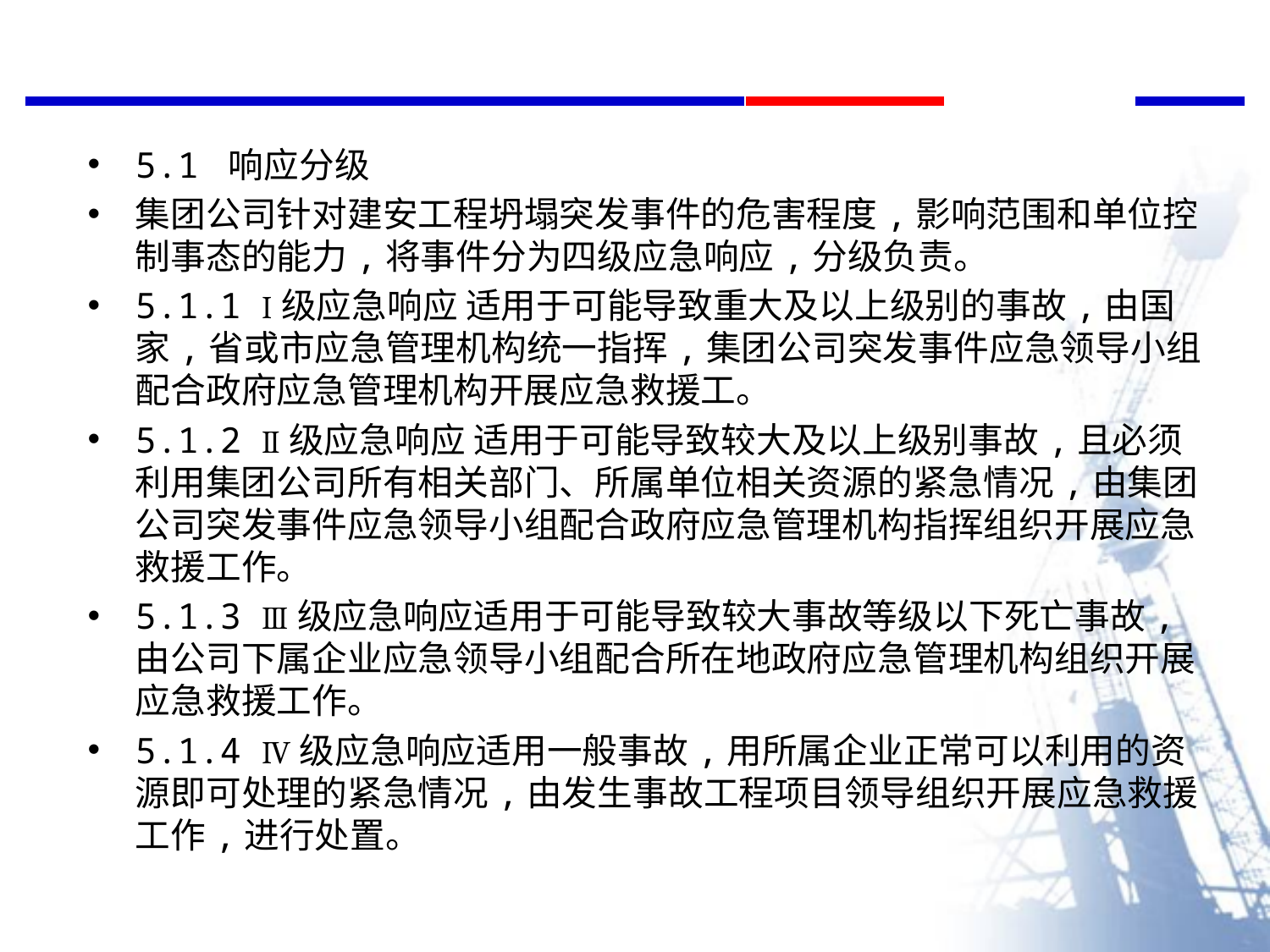

5.1 响应分级
集团公司针对建安工程坍塌突发事件的危害程度,影响范围和单位控制事态的能力,将事件分为四级应急响应,分级负责。
5.1.1 Ⅰ级应急响应 适用于可能导致重大及以上级别的事故,由国家,省或市应急管理机构统一指挥,集团公司突发事件应急领导小组配合政府应急管理机构开展应急救援工。
5.1.2 Ⅱ级应急响应 适用于可能导致较大及以上级别事故,且必须利用集团公司所有相关部门、所属单位相关资源的紧急情况,由集团公司突发事件应急领导小组配合政府应急管理机构指挥组织开展应急救援工作。
5.1.3 Ⅲ级应急响应适用于可能导致较大事故等级以下死亡事故,由公司下属企业应急领导小组配合所在地政府应急管理机构组织开展应急救援工作。
5.1.4 Ⅳ级应急响应适用一般事故,用所属企业正常可以利用的资源即可处理的紧急情况,由发生事故工程项目领导组织开展应急救援工作,进行处置。